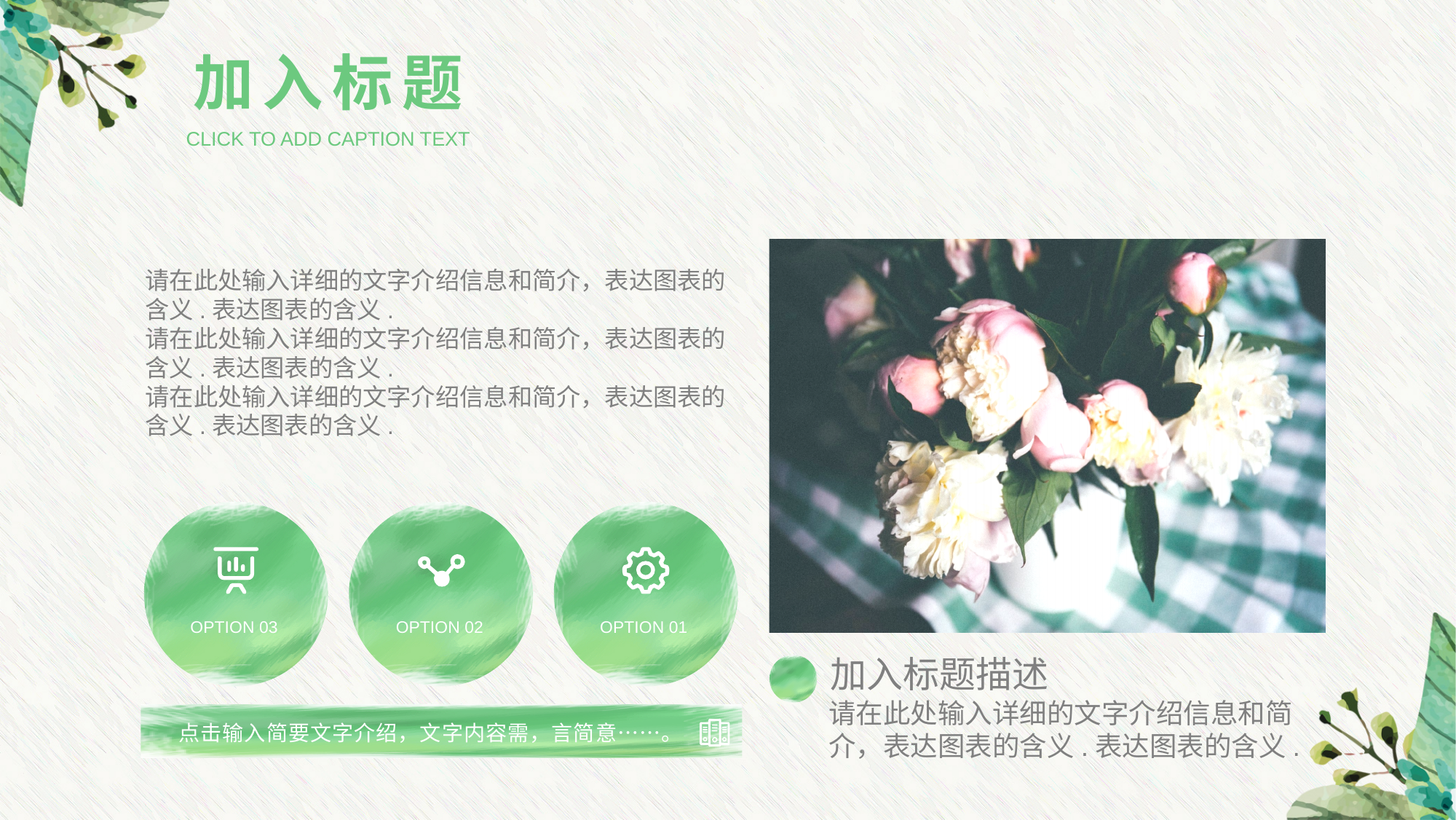

加入标题
CLICK TO ADD CAPTION TEXT

请在此处输入详细的文字介绍信息和简介，表达图表的含义.表达图表的含义.
请在此处输入详细的文字介绍信息和简介，表达图表的含义.表达图表的含义.
请在此处输入详细的文字介绍信息和简介，表达图表的含义.表达图表的含义.

OPTION 03
OPTION 02
OPTION 01

点击输入简要文字介绍，文字内容需，言简意……。

加入标题描述

请在此处输入详细的文字介绍信息和简介，表达图表的含义.表达图表的含义.